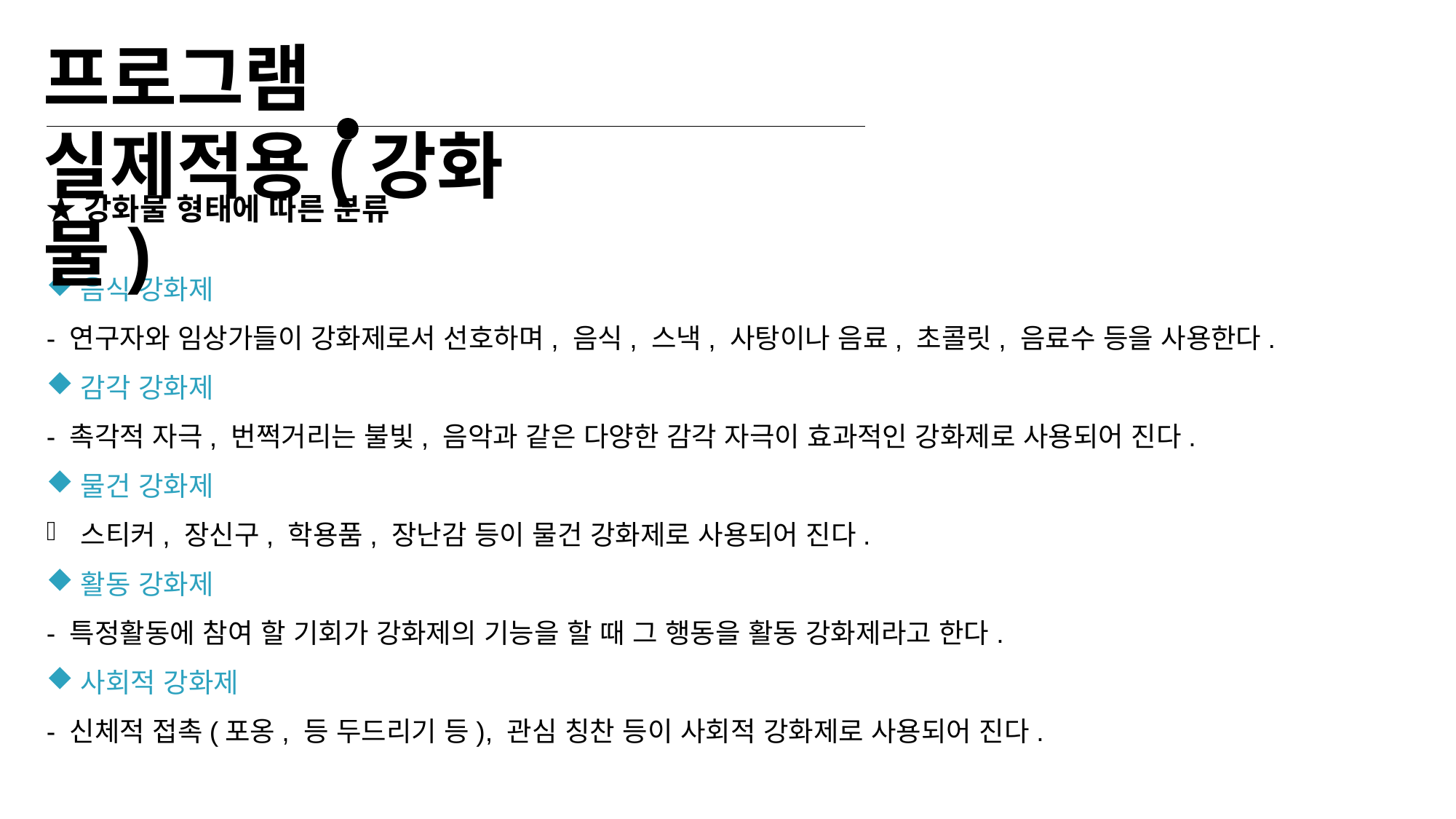

프로그램 실제적용(강화물)

★강화물 형태에 따른 분류

음식 강화제
- 연구자와 임상가들이 강화제로서 선호하며, 음식, 스낵, 사탕이나 음료, 초콜릿, 음료수 등을 사용한다.
감각 강화제
- 촉각적 자극, 번쩍거리는 불빛, 음악과 같은 다양한 감각 자극이 효과적인 강화제로 사용되어 진다.
물건 강화제
스티커, 장신구, 학용품, 장난감 등이 물건 강화제로 사용되어 진다.
활동 강화제
- 특정활동에 참여 할 기회가 강화제의 기능을 할 때 그 행동을 활동 강화제라고 한다.
사회적 강화제
- 신체적 접촉(포옹, 등 두드리기 등), 관심 칭찬 등이 사회적 강화제로 사용되어 진다.